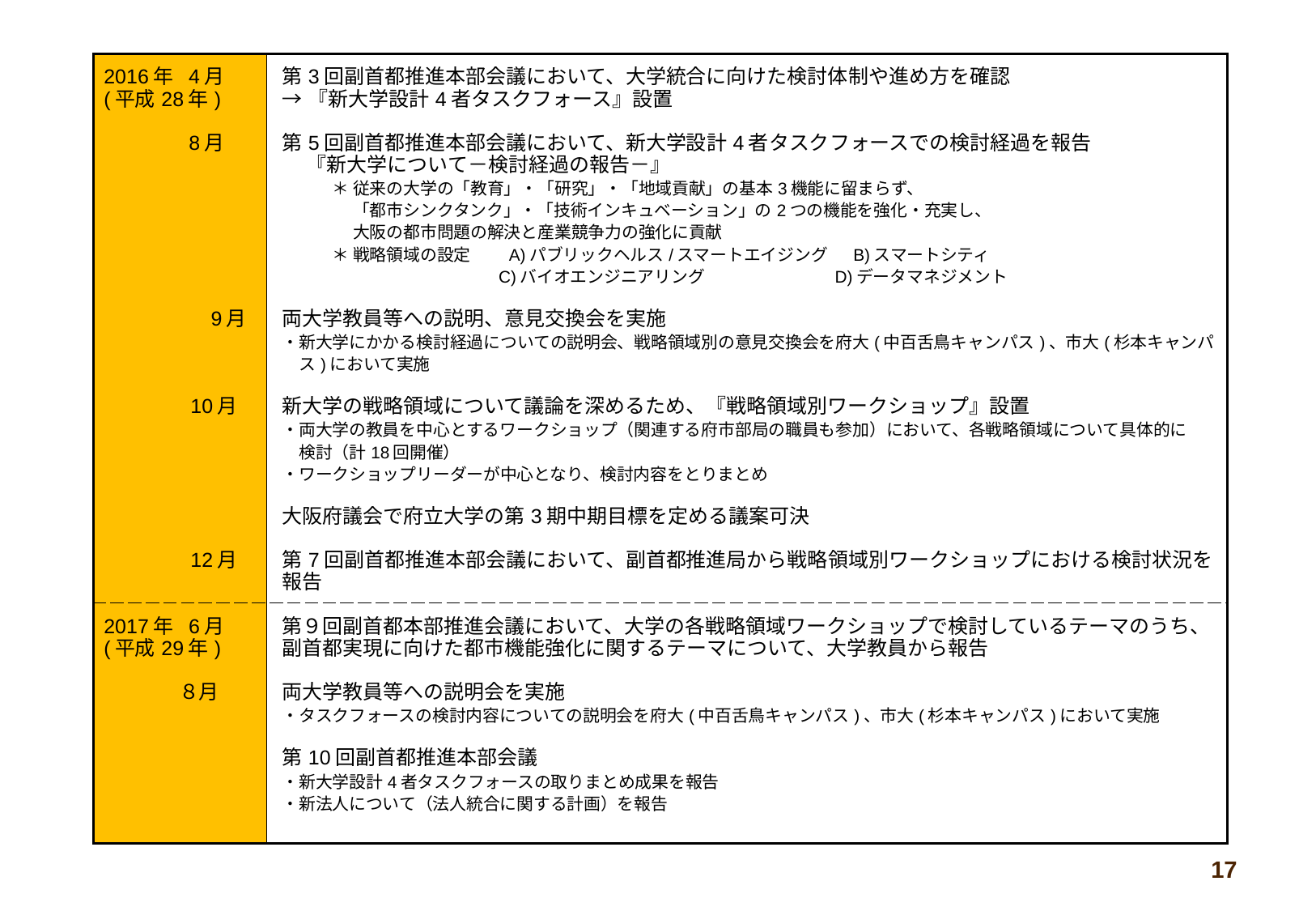

| 2016年 4月 (平成28年) 　　　　　 8月　 　　　　　 　　　　　9月 　　　　10月 　　　　12月 | 第3回副首都推進本部会議において、大学統合に向けた検討体制や進め方を確認 →『新大学設計4者タスクフォース』設置　　　　 第5回副首都推進本部会議において、新大学設計4者タスクフォースでの検討経過を報告 　 『新大学について－検討経過の報告－』 　　　＊ 従来の大学の「教育」・「研究」・「地域貢献」の基本3機能に留まらず、 　　　　 「都市シンクタンク」・「技術インキュベーション」の2つの機能を強化・充実し、 　　　　 大阪の都市問題の解決と産業競争力の強化に貢献　 　　　＊ 戦略領域の設定　　A)パブリックヘルス/スマートエイジング　 B)スマートシティ 　　　　　　　　　 　　　 　　　　　　　 　C)バイオエンジニアリング　　 　　 　　　D)データマネジメント 　　　 両大学教員等への説明、意見交換会を実施 ・新大学にかかる検討経過についての説明会、戦略領域別の意見交換会を府大(中百舌鳥キャンパス)、市大(杉本キャンパ 　ス)において実施 新大学の戦略領域について議論を深めるため、『戦略領域別ワークショップ』設置 ・両大学の教員を中心とするワークショップ（関連する府市部局の職員も参加）において、各戦略領域について具体的に　 　検討（計18回開催） ・ワークショップリーダーが中心となり、検討内容をとりまとめ 大阪府議会で府立大学の第3期中期目標を定める議案可決 第7回副首都推進本部会議において、副首都推進局から戦略領域別ワークショップにおける検討状況を報告 |
| --- | --- |
| 2017年 6月 (平成29年) 　　　　　 　 ８月 | 第９回副首都本部推進会議において、大学の各戦略領域ワークショップで検討しているテーマのうち、副首都実現に向けた都市機能強化に関するテーマについて、大学教員から報告 両大学教員等への説明会を実施 ・タスクフォースの検討内容についての説明会を府大(中百舌鳥キャンパス)、市大(杉本キャンパス)において実施 第10回副首都推進本部会議 ・新大学設計4者タスクフォースの取りまとめ成果を報告 ・新法人について（法人統合に関する計画）を報告 |
17